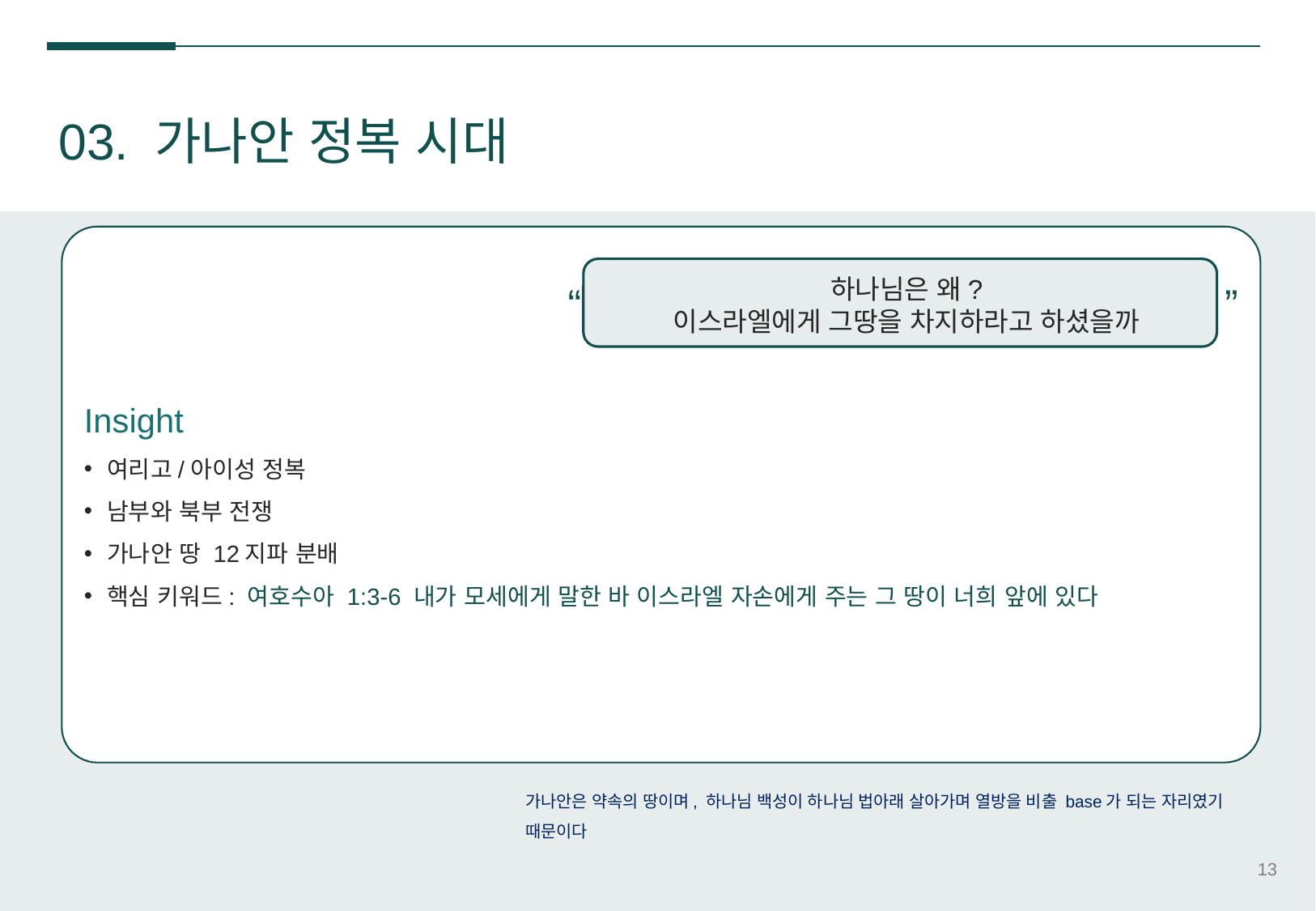

03. 가나안 정복 시대

Insight
여리고/아이성 정복
남부와 북부 전쟁
가나안 땅 12지파 분배
핵심 키워드: 여호수아 1:3-6 내가 모세에게 말한 바 이스라엘 자손에게 주는 그 땅이 너희 앞에 있다

하나님은 왜?
이스라엘에게 그땅을 차지하라고 하셨을까
“                                                         ”

가나안은 약속의 땅이며, 하나님 백성이 하나님 법아래 살아가며 열방을 비출 base가 되는 자리였기 때문이다
13